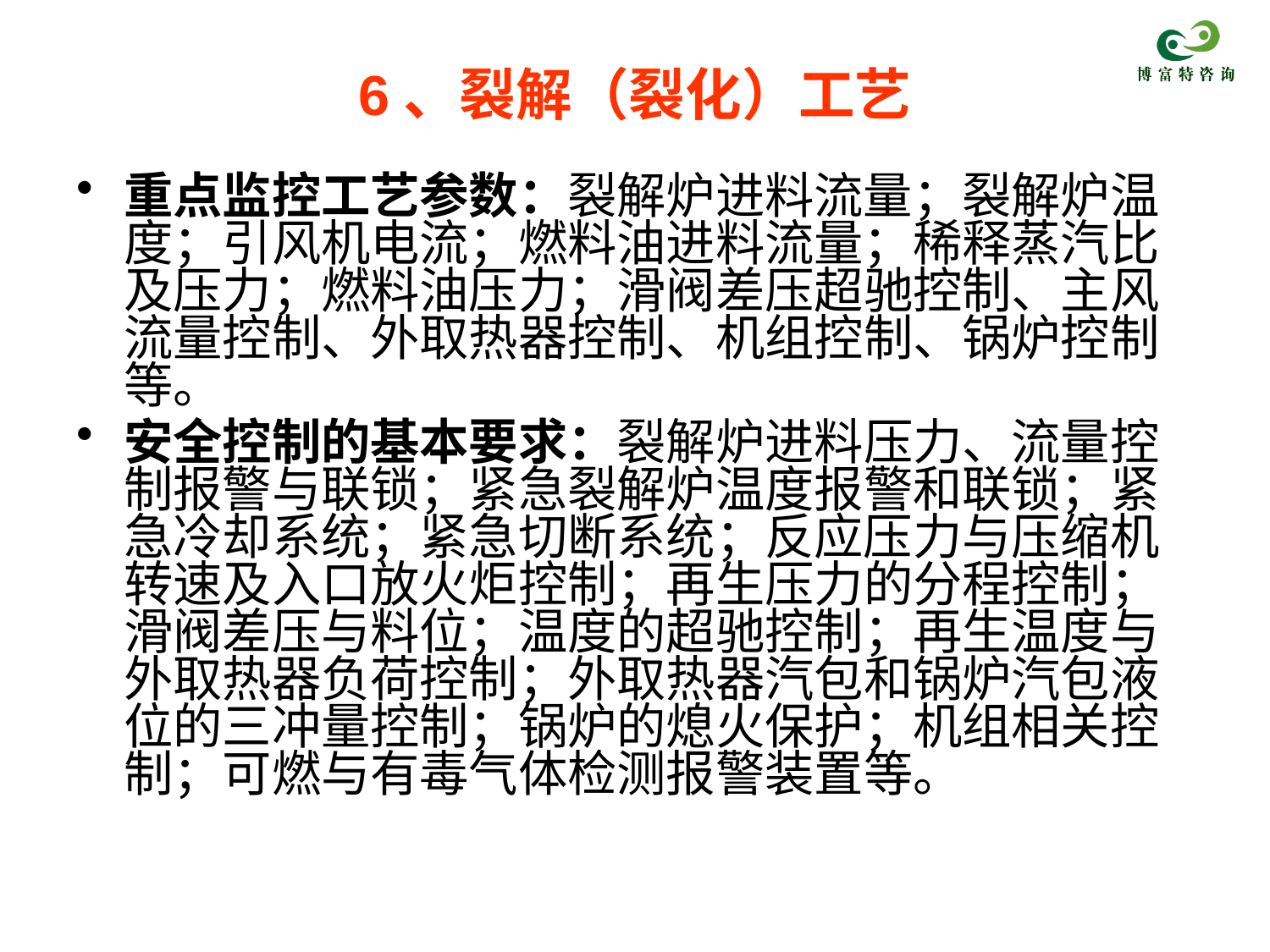

# 6、裂解（裂化）工艺
重点监控工艺参数：裂解炉进料流量；裂解炉温度；引风机电流；燃料油进料流量；稀释蒸汽比及压力；燃料油压力；滑阀差压超驰控制、主风流量控制、外取热器控制、机组控制、锅炉控制等。
安全控制的基本要求：裂解炉进料压力、流量控制报警与联锁；紧急裂解炉温度报警和联锁；紧急冷却系统；紧急切断系统；反应压力与压缩机转速及入口放火炬控制；再生压力的分程控制；滑阀差压与料位；温度的超驰控制；再生温度与外取热器负荷控制；外取热器汽包和锅炉汽包液位的三冲量控制；锅炉的熄火保护；机组相关控制；可燃与有毒气体检测报警装置等。